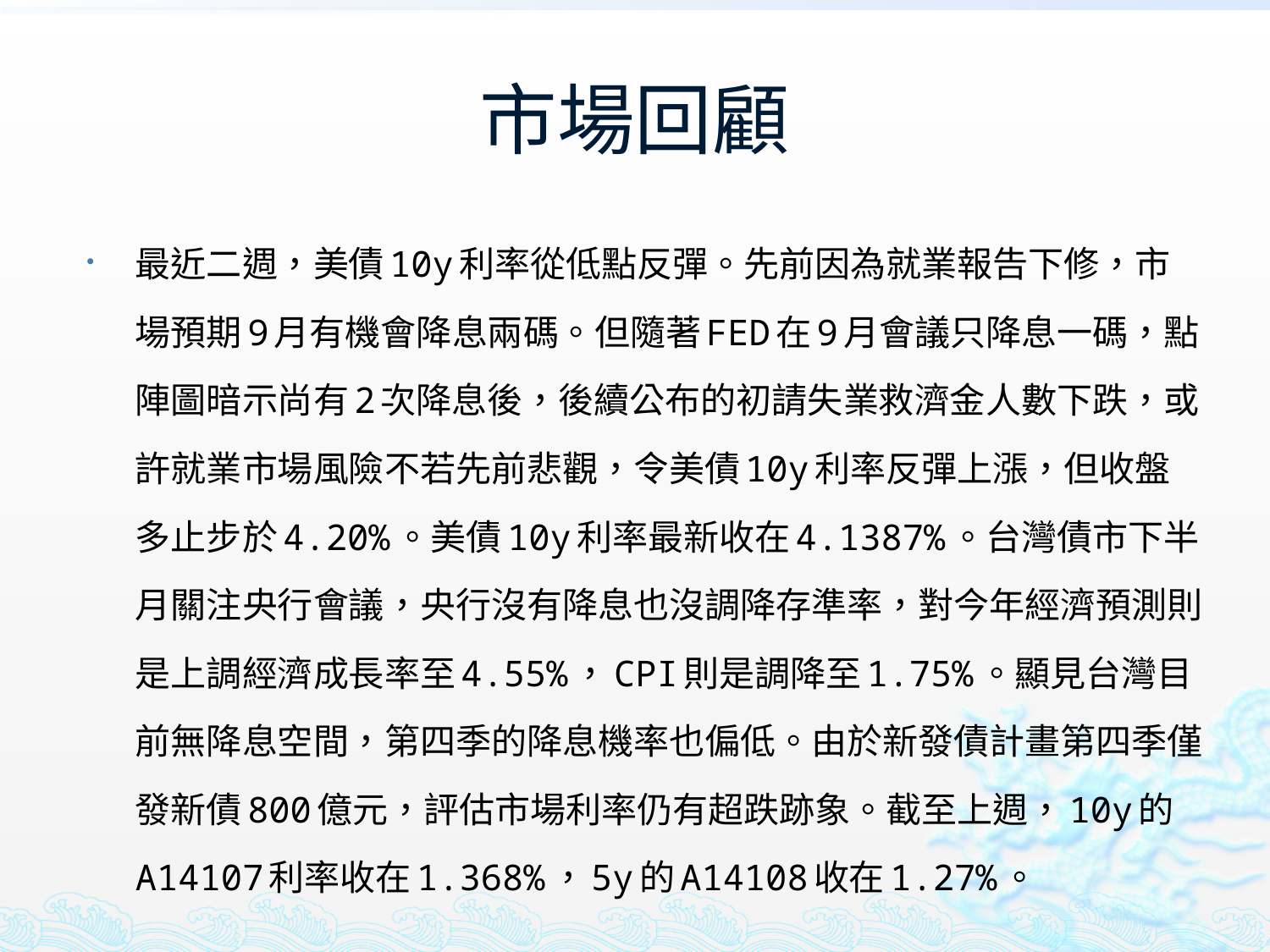

# 市場回顧
最近二週，美債10y利率從低點反彈。先前因為就業報告下修，市場預期9月有機會降息兩碼。但隨著FED在9月會議只降息一碼，點陣圖暗示尚有2次降息後，後續公布的初請失業救濟金人數下跌，或許就業市場風險不若先前悲觀，令美債10y利率反彈上漲，但收盤多止步於4.20%。美債10y利率最新收在4.1387%。台灣債市下半月關注央行會議，央行沒有降息也沒調降存準率，對今年經濟預測則是上調經濟成長率至4.55%，CPI則是調降至1.75%。顯見台灣目前無降息空間，第四季的降息機率也偏低。由於新發債計畫第四季僅發新債800億元，評估市場利率仍有超跌跡象。截至上週，10y的A14107利率收在1.368%，5y的A14108收在1.27%。